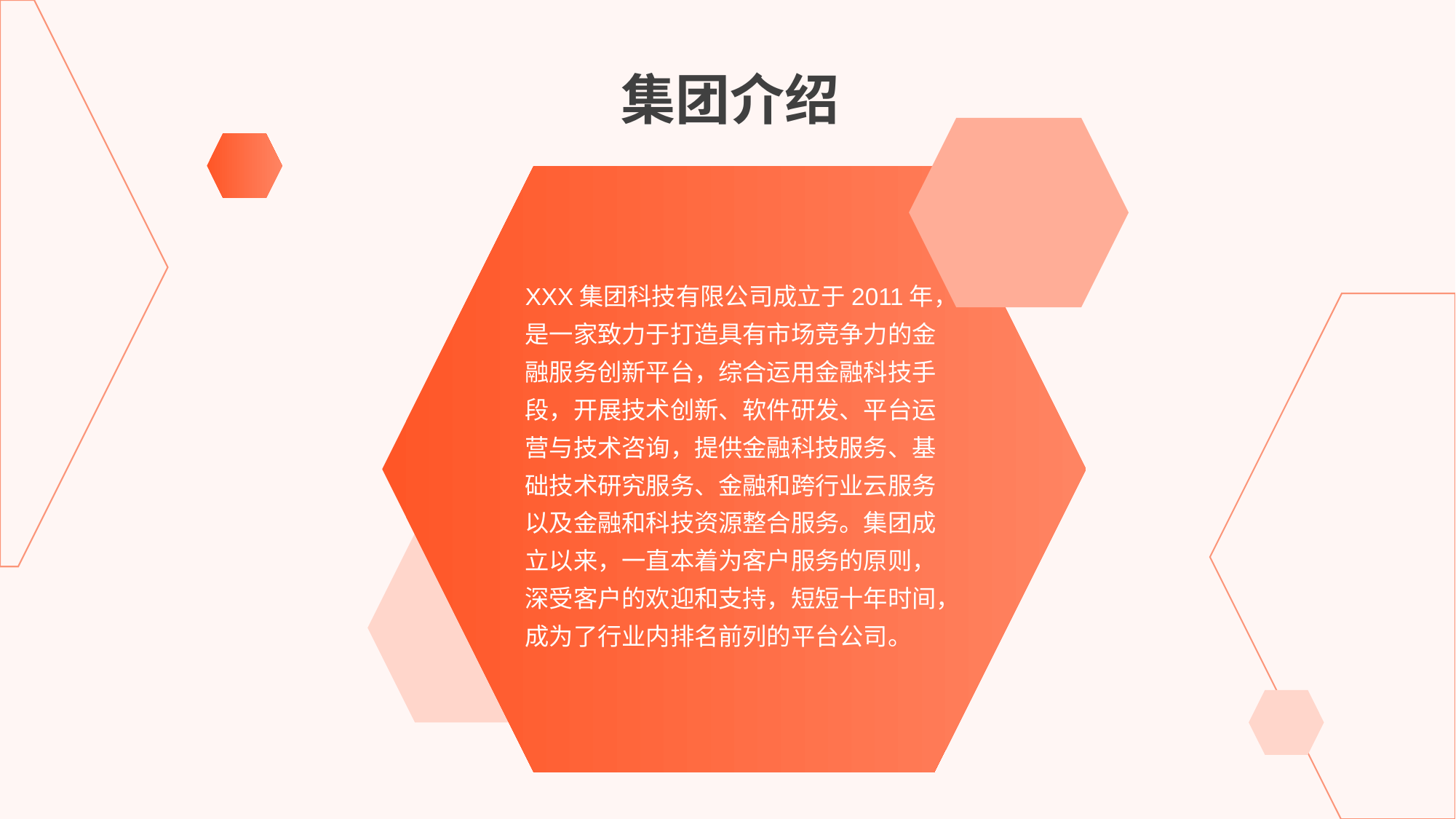

集团介绍

XXX集团科技有限公司成立于2011年，是一家致力于打造具有市场竞争力的金融服务创新平台，综合运用金融科技手段，开展技术创新、软件研发、平台运营与技术咨询，提供金融科技服务、基础技术研究服务、金融和跨行业云服务以及金融和科技资源整合服务。集团成立以来，一直本着为客户服务的原则，深受客户的欢迎和支持，短短十年时间，成为了行业内排名前列的平台公司。